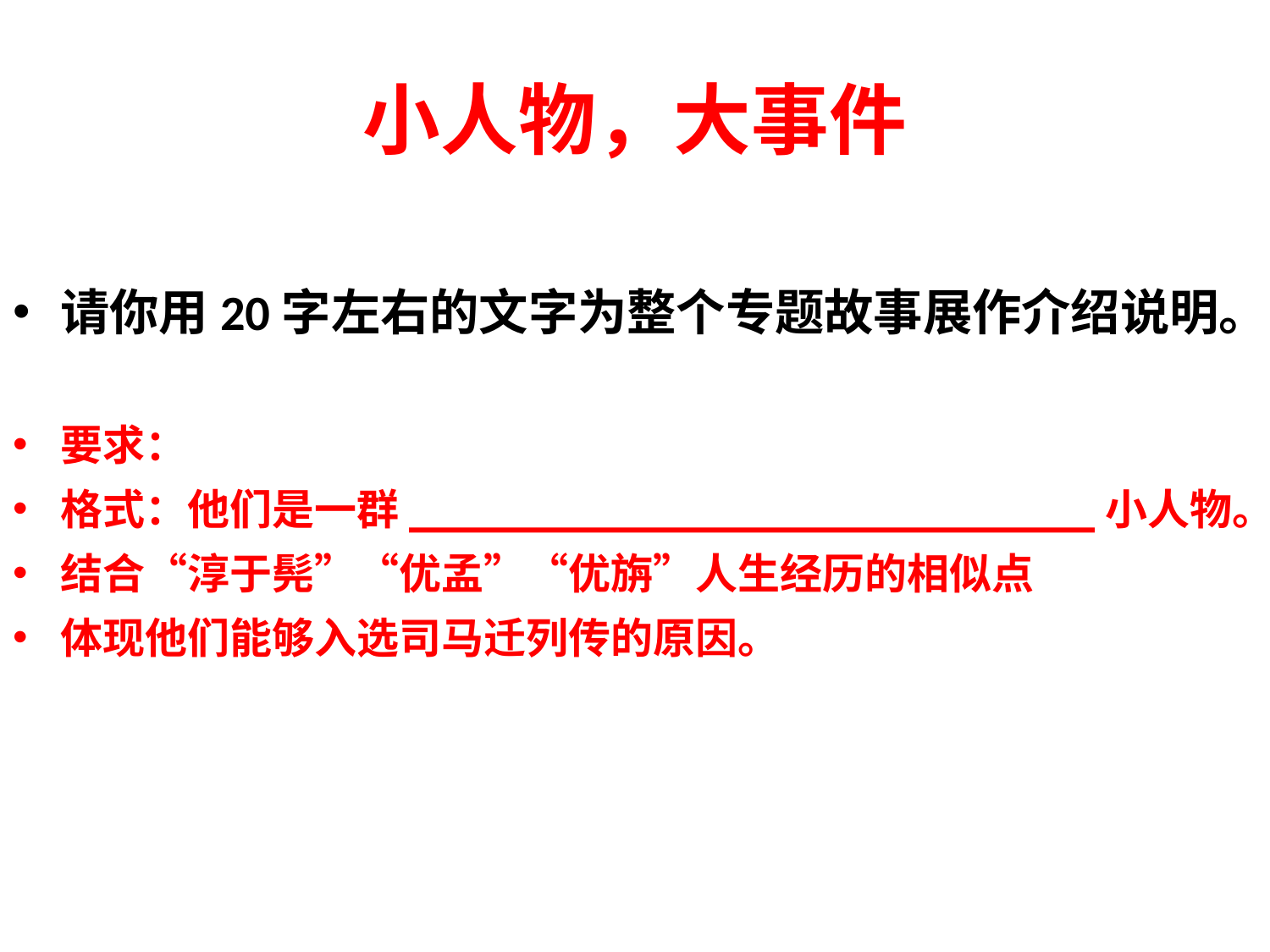

# 小人物，大事件

请你用20字左右的文字为整个专题故事展作介绍说明。

要求：
格式：他们是一群___________________________小人物。
结合“淳于髡”“优孟”“优旃”人生经历的相似点
体现他们能够入选司马迁列传的原因。